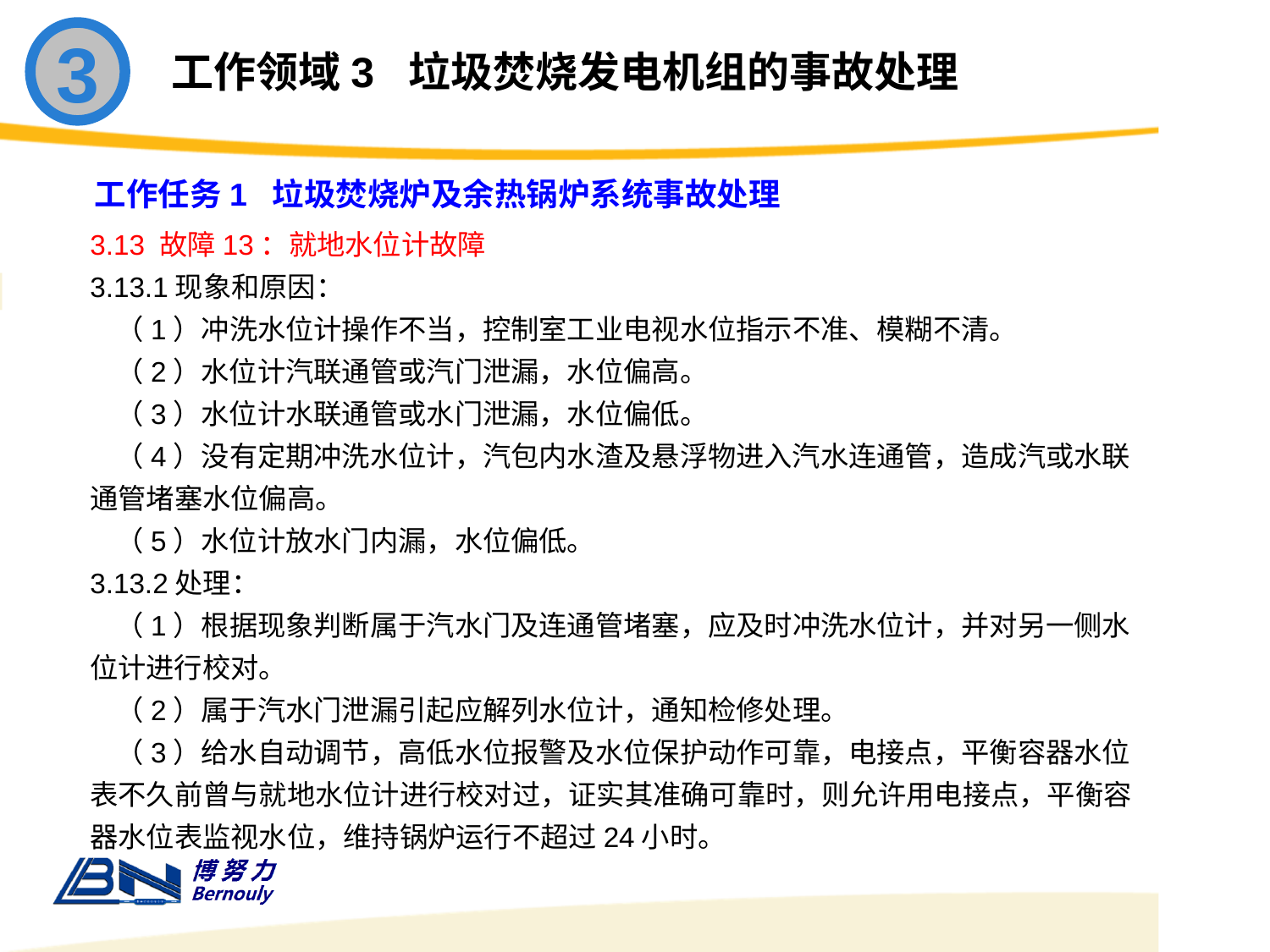

3
工作领域3  垃圾焚烧发电机组的事故处理
工作任务1  垃圾焚烧炉及余热锅炉系统事故处理
3.13 故障13：就地水位计故障
3.13.1现象和原因：
   （1）冲洗水位计操作不当，控制室工业电视水位指示不准、模糊不清。
   （2）水位计汽联通管或汽门泄漏，水位偏高。
   （3）水位计水联通管或水门泄漏，水位偏低。
   （4）没有定期冲洗水位计，汽包内水渣及悬浮物进入汽水连通管，造成汽或水联通管堵塞水位偏高。
   （5）水位计放水门内漏，水位偏低。
3.13.2处理：
   （1）根据现象判断属于汽水门及连通管堵塞，应及时冲洗水位计，并对另一侧水位计进行校对。
   （2）属于汽水门泄漏引起应解列水位计，通知检修处理。
   （3）给水自动调节，高低水位报警及水位保护动作可靠，电接点，平衡容器水位表不久前曾与就地水位计进行校对过，证实其准确可靠时，则允许用电接点，平衡容器水位表监视水位，维持锅炉运行不超过24小时。